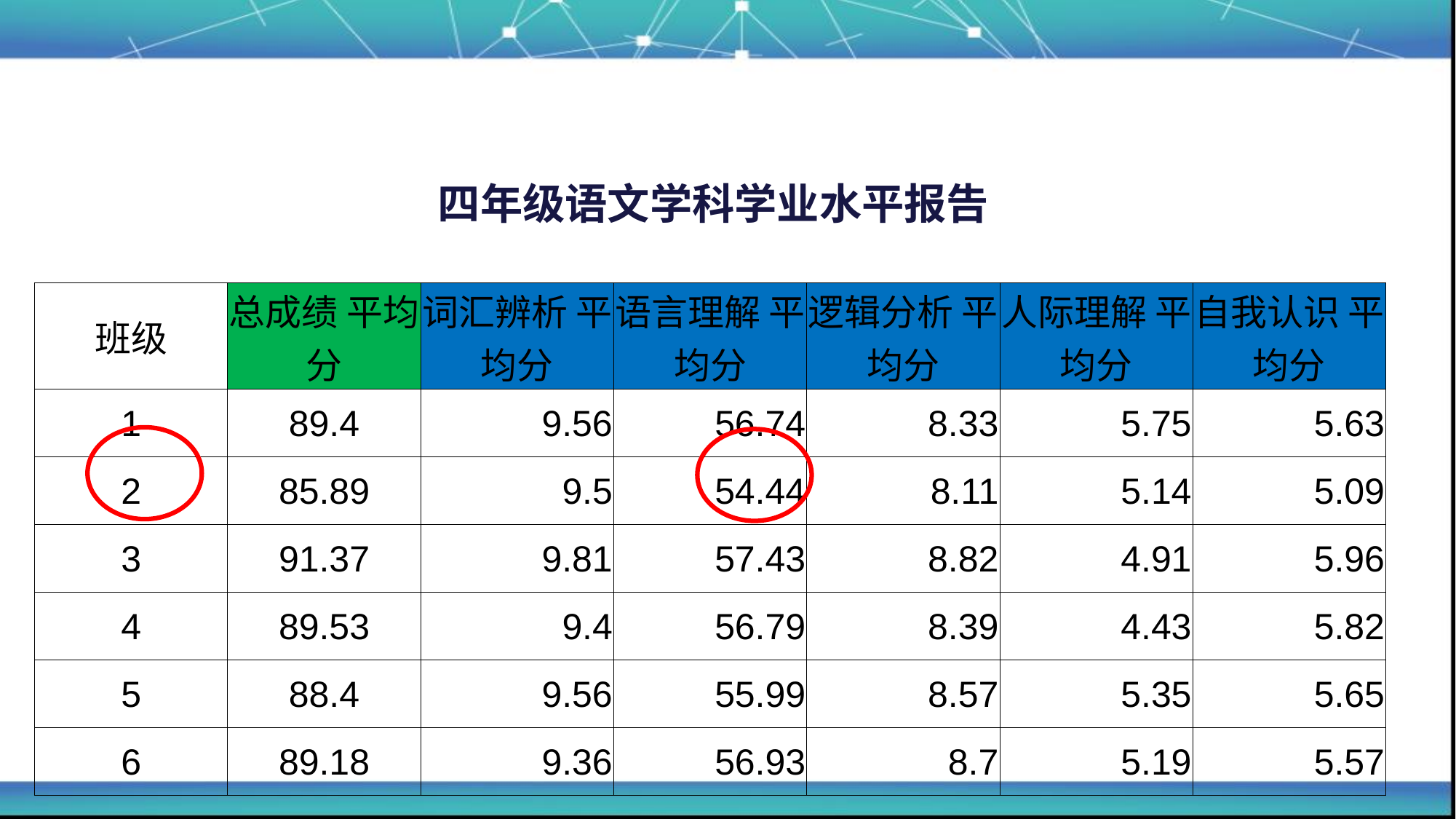

四年级语文学科学业水平报告
| 班级 | 总成绩 平均分 | 词汇辨析 平均分 | 语言理解 平均分 | 逻辑分析 平均分 | 人际理解 平均分 | 自我认识 平均分 |
| --- | --- | --- | --- | --- | --- | --- |
| 1 | 89.4 | 9.56 | 56.74 | 8.33 | 5.75 | 5.63 |
| 2 | 85.89 | 9.5 | 54.44 | 8.11 | 5.14 | 5.09 |
| 3 | 91.37 | 9.81 | 57.43 | 8.82 | 4.91 | 5.96 |
| 4 | 89.53 | 9.4 | 56.79 | 8.39 | 4.43 | 5.82 |
| 5 | 88.4 | 9.56 | 55.99 | 8.57 | 5.35 | 5.65 |
| 6 | 89.18 | 9.36 | 56.93 | 8.7 | 5.19 | 5.57 |